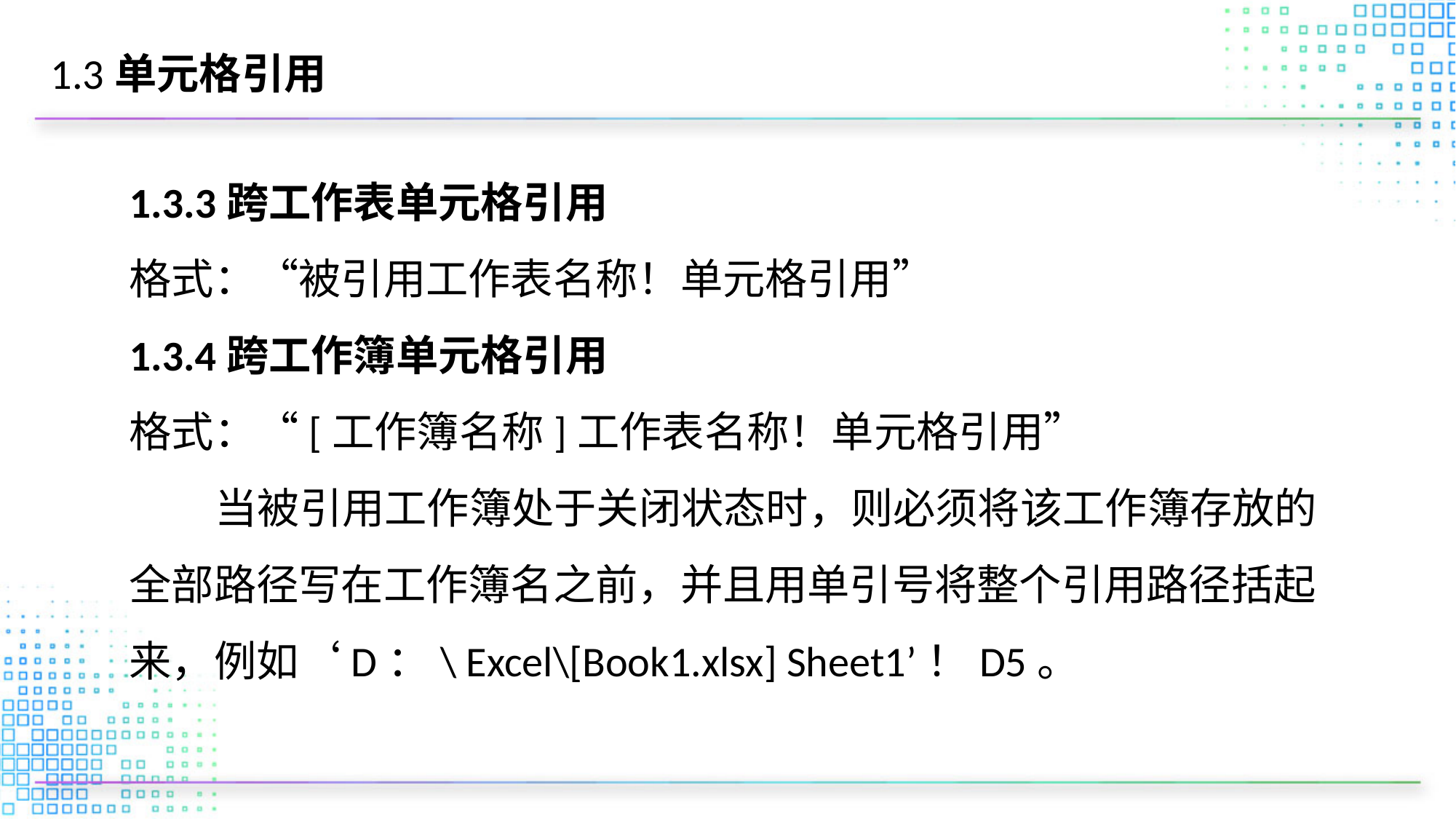

# 1.3单元格引用
1.3.3跨工作表单元格引用
格式：“被引用工作表名称！单元格引用”
1.3.4跨工作簿单元格引用
格式：“[工作簿名称]工作表名称！单元格引用”
        当被引用工作簿处于关闭状态时，则必须将该工作簿存放的全部路径写在工作簿名之前，并且用单引号将整个引用路径括起来，例如‘D：\ Excel\[Book1.xlsx] Sheet1’！D5。